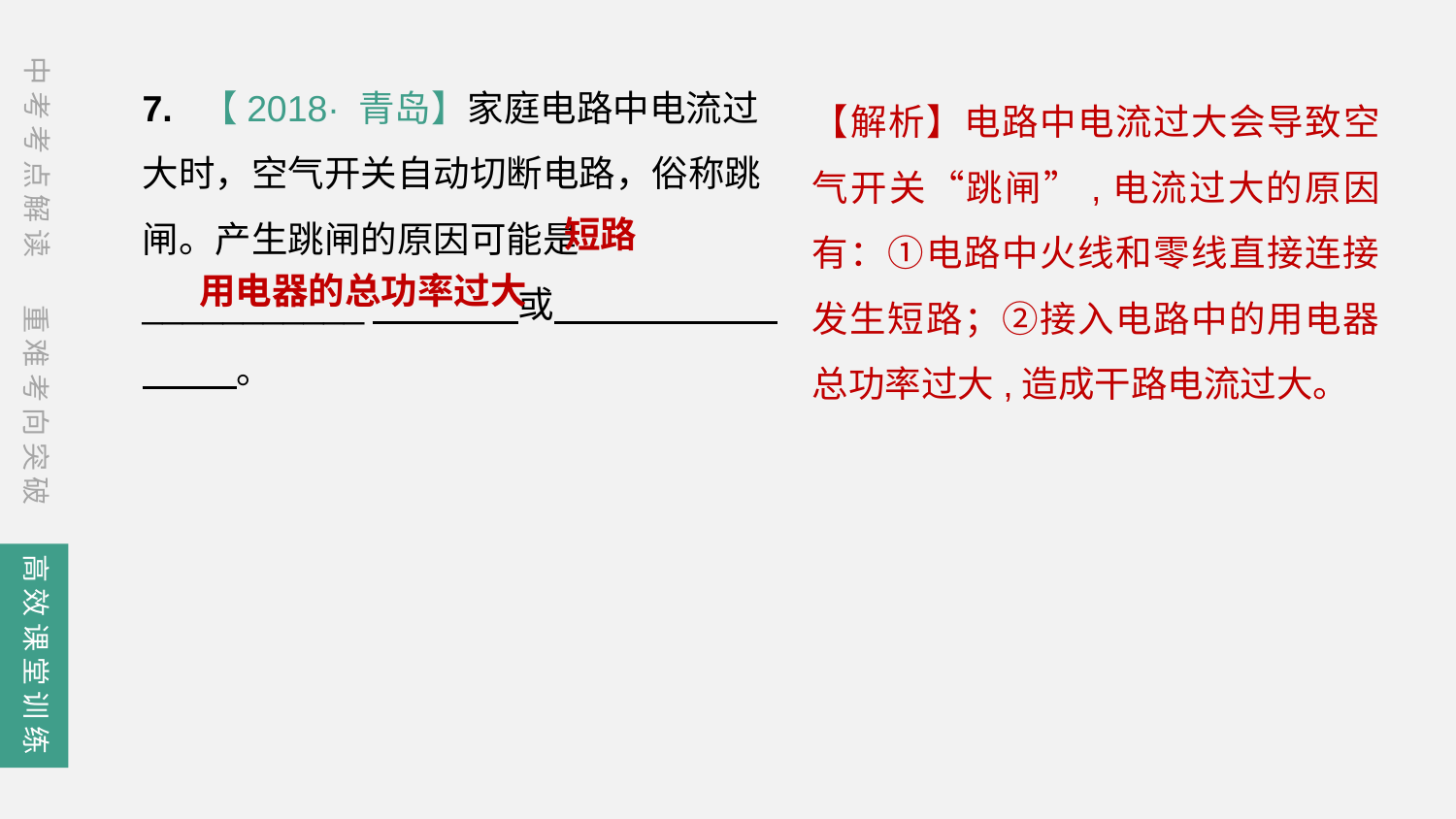

中考考点解读
7.  【2018· 青岛】家庭电路中电流过大时，空气开关自动切断电路，俗称跳闸。产生跳闸的原因可能是___________　　　　或　　　　　             　。
【解析】电路中电流过大会导致空气开关“跳闸”,电流过大的原因有：①电路中火线和零线直接连接发生短路；②接入电路中的用电器总功率过大,造成干路电流过大。
短路
用电器的总功率过大
重难考向突破
高效课堂训练